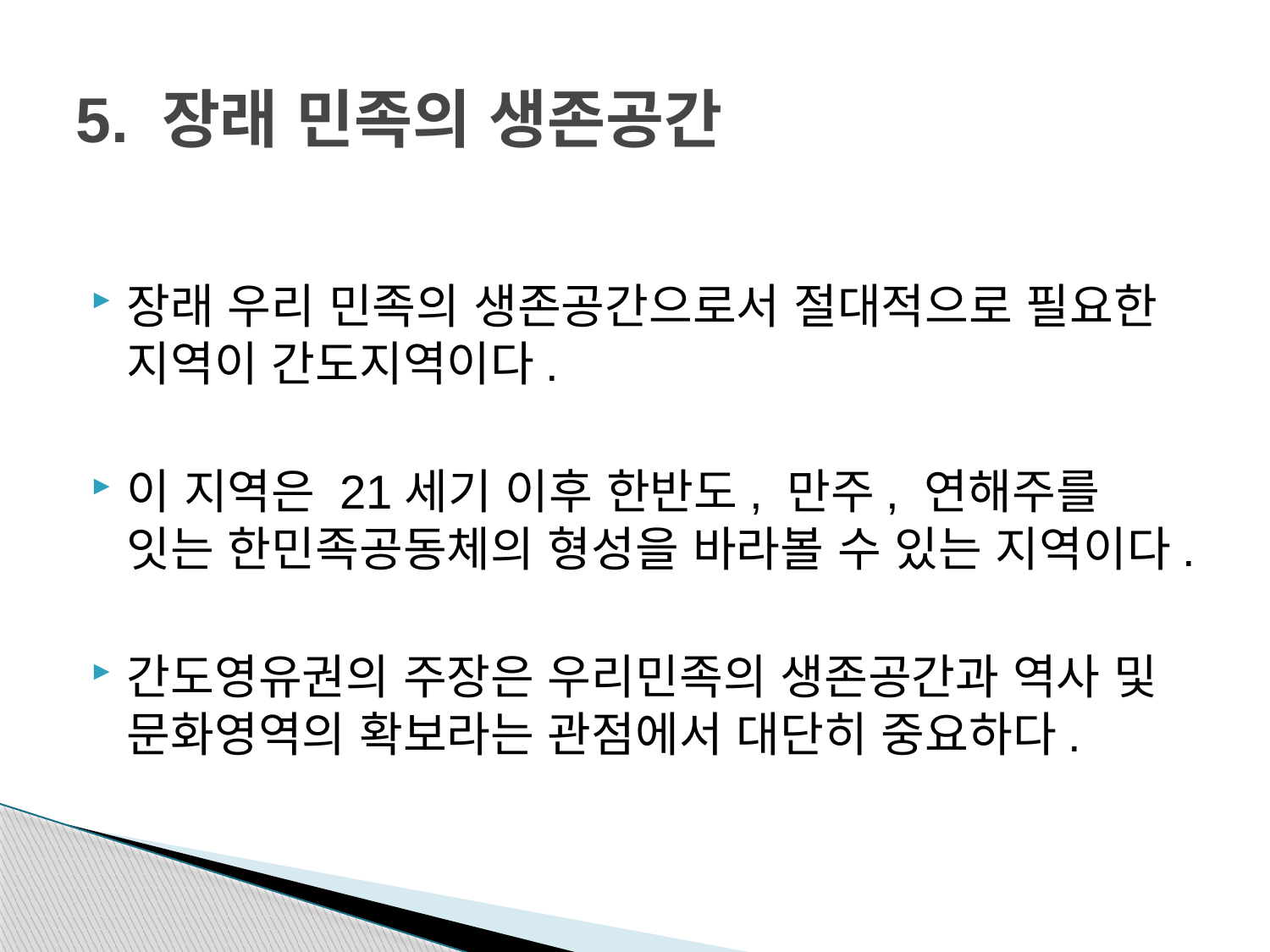

# 5. 장래 민족의 생존공간

장래 우리 민족의 생존공간으로서 절대적으로 필요한 지역이 간도지역이다.

이 지역은 21세기 이후 한반도, 만주, 연해주를 잇는 한민족공동체의 형성을 바라볼 수 있는 지역이다.

간도영유권의 주장은 우리민족의 생존공간과 역사 및 문화영역의 확보라는 관점에서 대단히 중요하다.